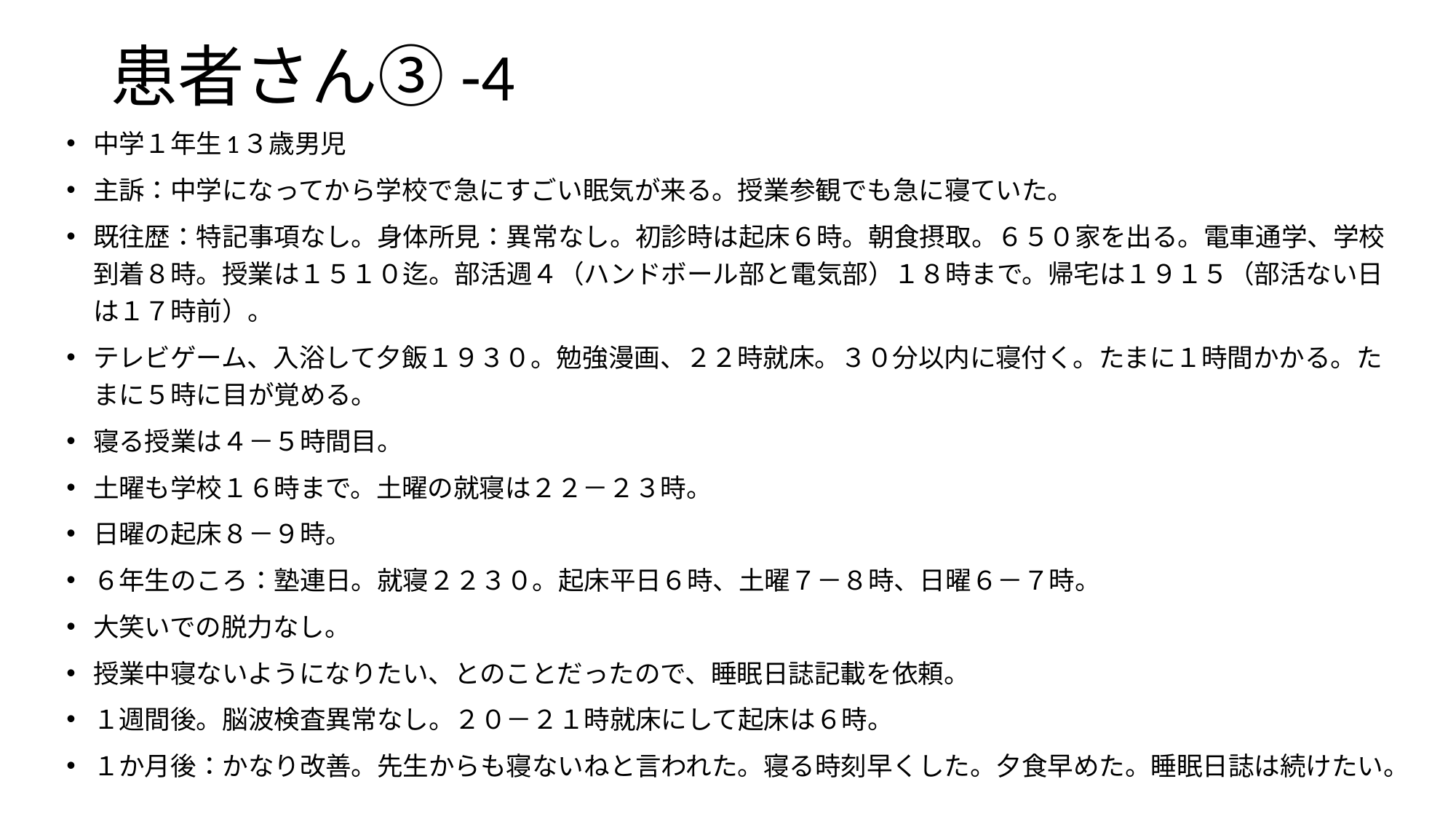

# 患者さん③-4
中学１年生1３歳男児
主訴：中学になってから学校で急にすごい眠気が来る。授業参観でも急に寝ていた。
既往歴：特記事項なし。身体所見：異常なし。初診時は起床６時。朝食摂取。６５０家を出る。電車通学、学校到着８時。授業は１５１０迄。部活週４（ハンドボール部と電気部）１８時まで。帰宅は１９１５（部活ない日は１７時前）。
テレビゲーム、入浴して夕飯１９３０。勉強漫画、２２時就床。３０分以内に寝付く。たまに１時間かかる。たまに５時に目が覚める。
寝る授業は４－５時間目。
土曜も学校１６時まで。土曜の就寝は２２－２３時。
日曜の起床８－９時。
６年生のころ：塾連日。就寝２２３０。起床平日６時、土曜７－８時、日曜６－７時。
大笑いでの脱力なし。
授業中寝ないようになりたい、とのことだったので、睡眠日誌記載を依頼。
１週間後。脳波検査異常なし。２０－２１時就床にして起床は６時。
１か月後：かなり改善。先生からも寝ないねと言われた。寝る時刻早くした。夕食早めた。睡眠日誌は続けたい。